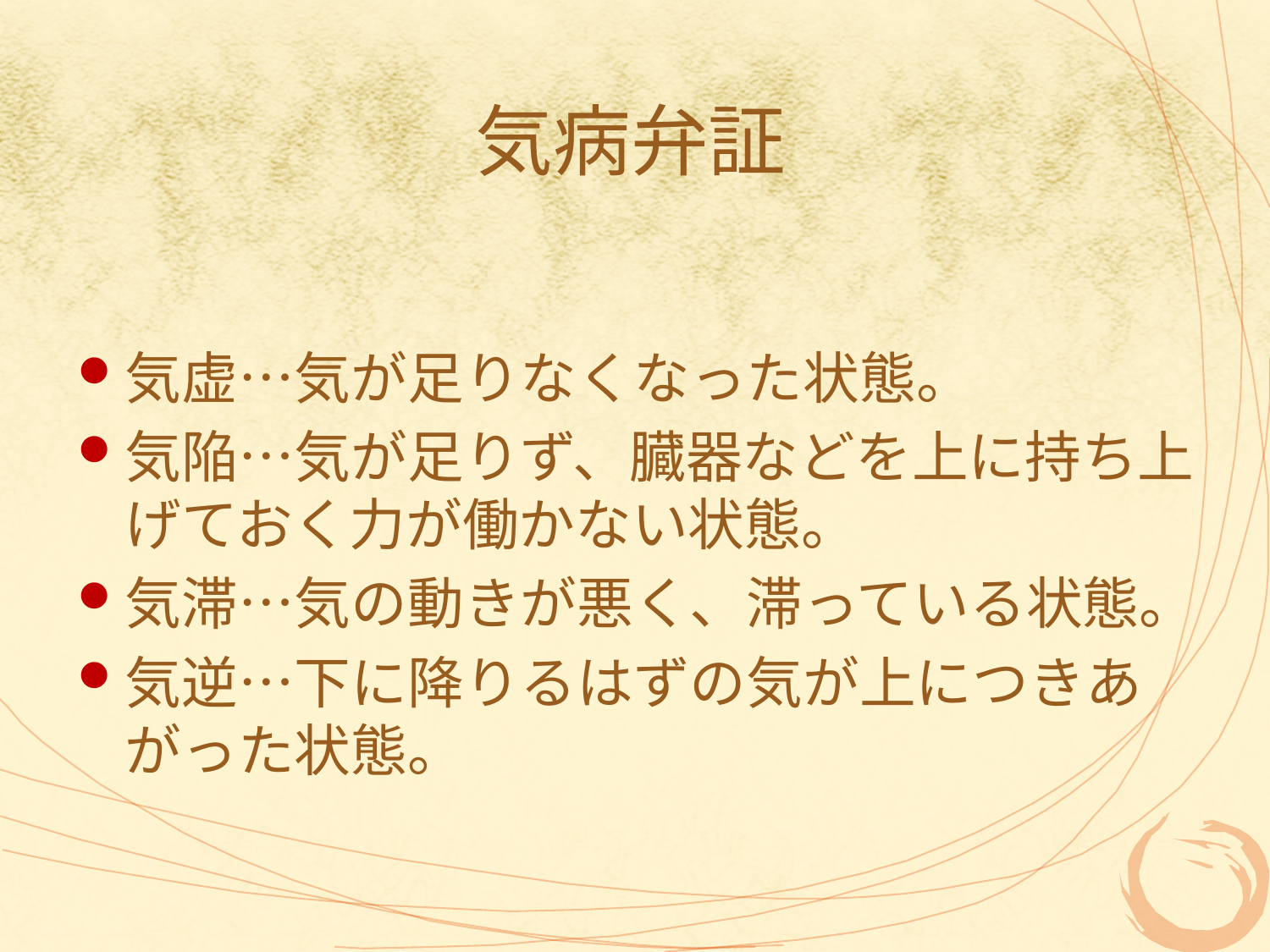

# 気病弁証
気虚…気が足りなくなった状態。
気陥…気が足りず、臓器などを上に持ち上げておく力が働かない状態。
気滞…気の動きが悪く、滞っている状態。
気逆…下に降りるはずの気が上につきあがった状態。